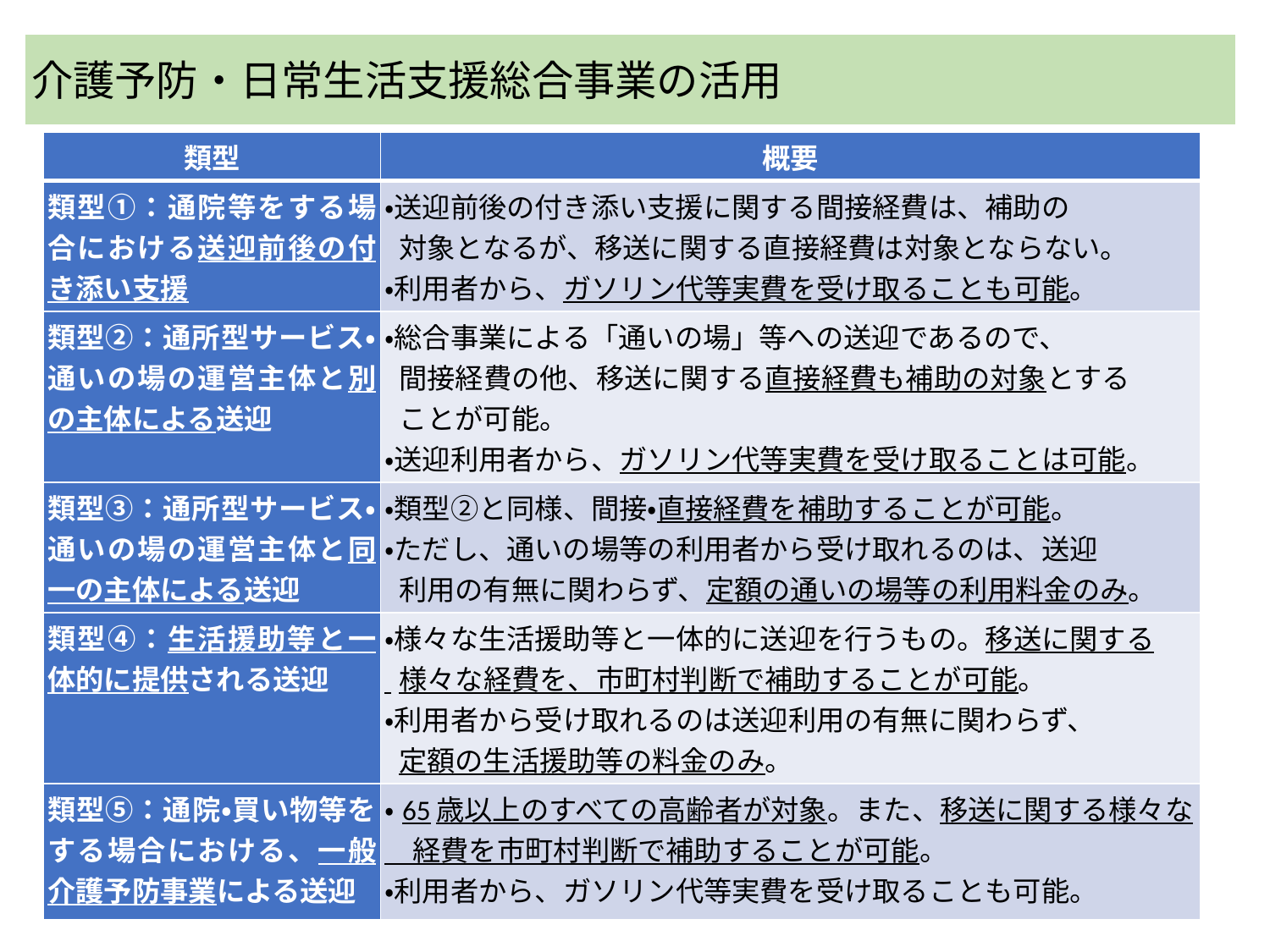

介護予防・日常生活支援総合事業の活用
| 類型 | 概要 |
| --- | --- |
| 類型①：通院等をする場合における送迎前後の付き添い支援 | ・送迎前後の付き添い支援に関する間接経費は、補助の 対象となるが、移送に関する直接経費は対象とならない。 ・利用者から、ガソリン代等実費を受け取ることも可能。 |
| 類型②：通所型サービス・通いの場の運営主体と別の主体による送迎 | ・総合事業による「通いの場」等への送迎であるので、 間接経費の他、移送に関する直接経費も補助の対象とする ことが可能。 ・送迎利用者から、ガソリン代等実費を受け取ることは可能。 |
| 類型③：通所型サービス・通いの場の運営主体と同一の主体による送迎 | ・類型②と同様、間接・直接経費を補助することが可能。 ・ただし、通いの場等の利用者から受け取れるのは、送迎 利用の有無に関わらず、定額の通いの場等の利用料金のみ。 |
| 類型④：生活援助等と一体的に提供される送迎 | ・様々な生活援助等と一体的に送迎を行うもの。移送に関する 様々な経費を、市町村判断で補助することが可能。 ・利用者から受け取れるのは送迎利用の有無に関わらず、 定額の生活援助等の料金のみ。 |
| 類型⑤：通院・買い物等をする場合における、一般介護予防事業による送迎 | ・65歳以上のすべての高齢者が対象。また、移送に関する様々な 　経費を市町村判断で補助することが可能。 ・利用者から、ガソリン代等実費を受け取ることも可能。 |
27